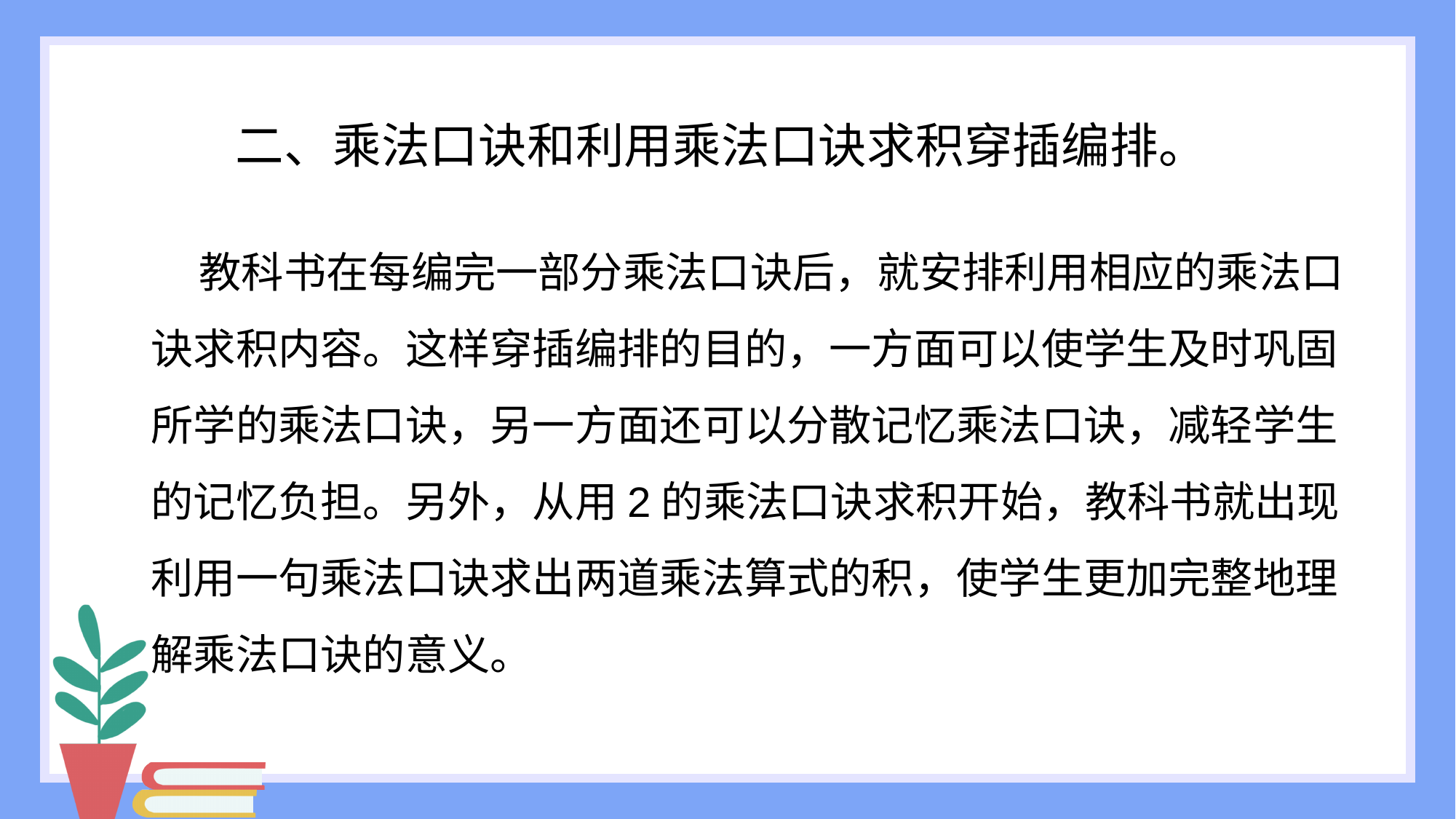

二、乘法口诀和利用乘法口诀求积穿插编排。
    教科书在每编完一部分乘法口诀后，就安排利用相应的乘法口诀求积内容。这样穿插编排的目的，一方面可以使学生及时巩固所学的乘法口诀，另一方面还可以分散记忆乘法口诀，减轻学生的记忆负担。另外，从用2的乘法口诀求积开始，教科书就出现利用一句乘法口诀求出两道乘法算式的积，使学生更加完整地理解乘法口诀的意义。